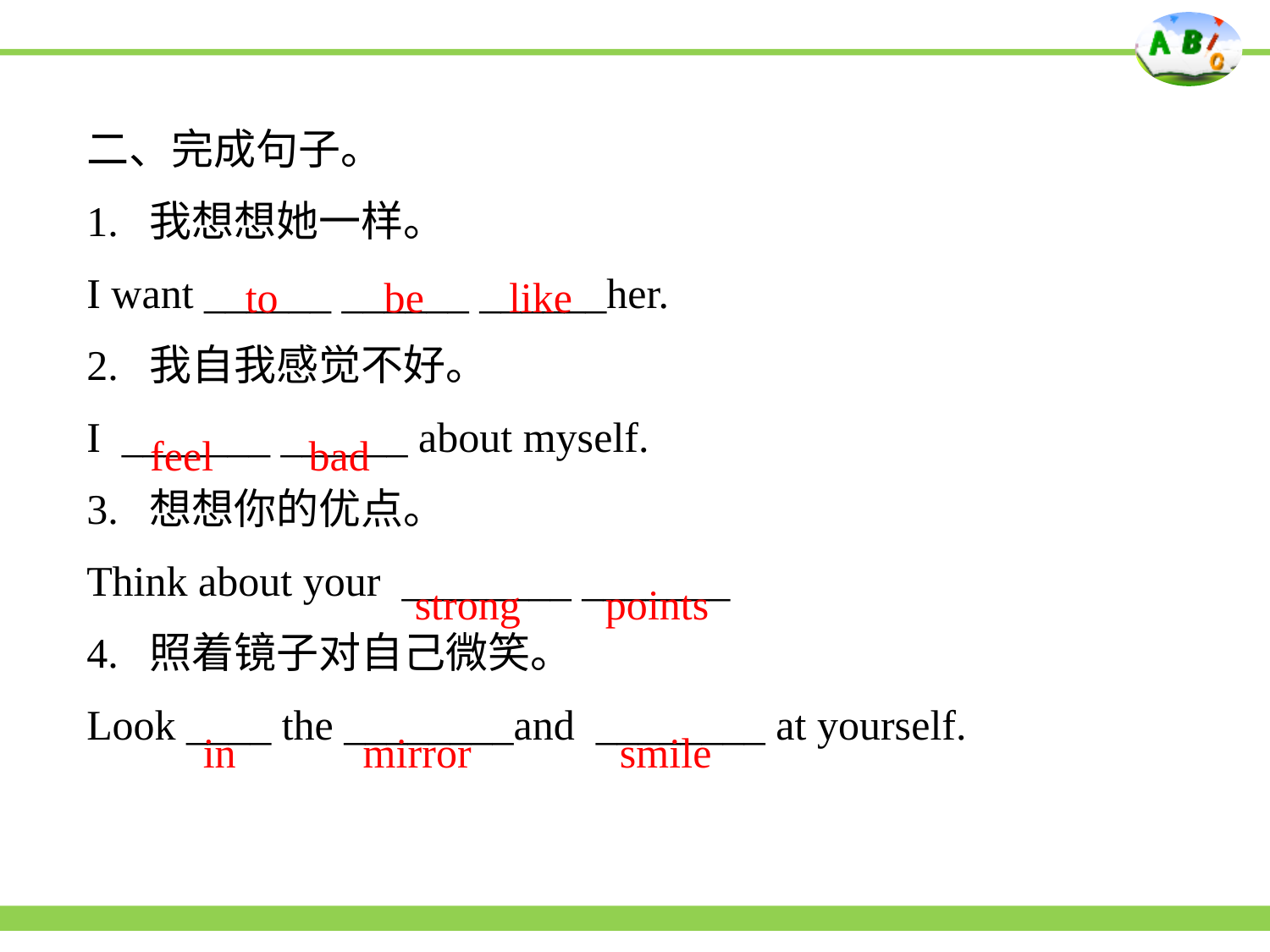

二、完成句子。
1.  我想想她一样。
I want ______ ______ ______her.
2.  我自我感觉不好。
I  _______ ______ about myself.
3.  想想你的优点。
Think about your  ________ _______
4.  照着镜子对自己微笑。
Look ____ the ________and  ________ at yourself.
  to          be        like
  feel         bad
strong        points
 in            mirror              smile